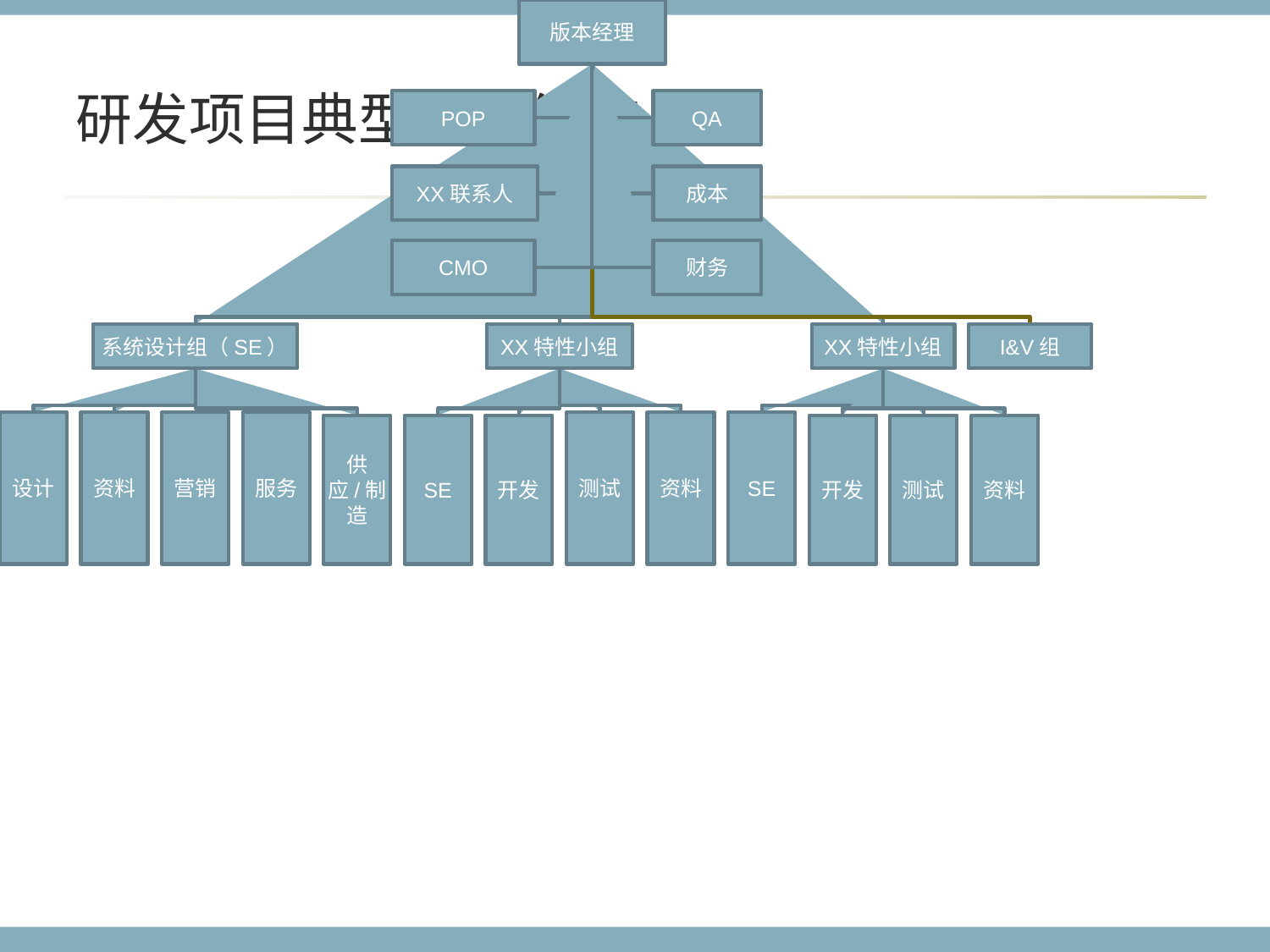

# 研发项目典型组织结构
版本经理
系统设计组（SE）
设计
资料
营销
服务
供应/制造
XX特性小组
SE
开发
测试
资料
XX特性小组
SE
开发
测试
资料
I&V组
POP
QA
XX联系人
成本
CMO
财务